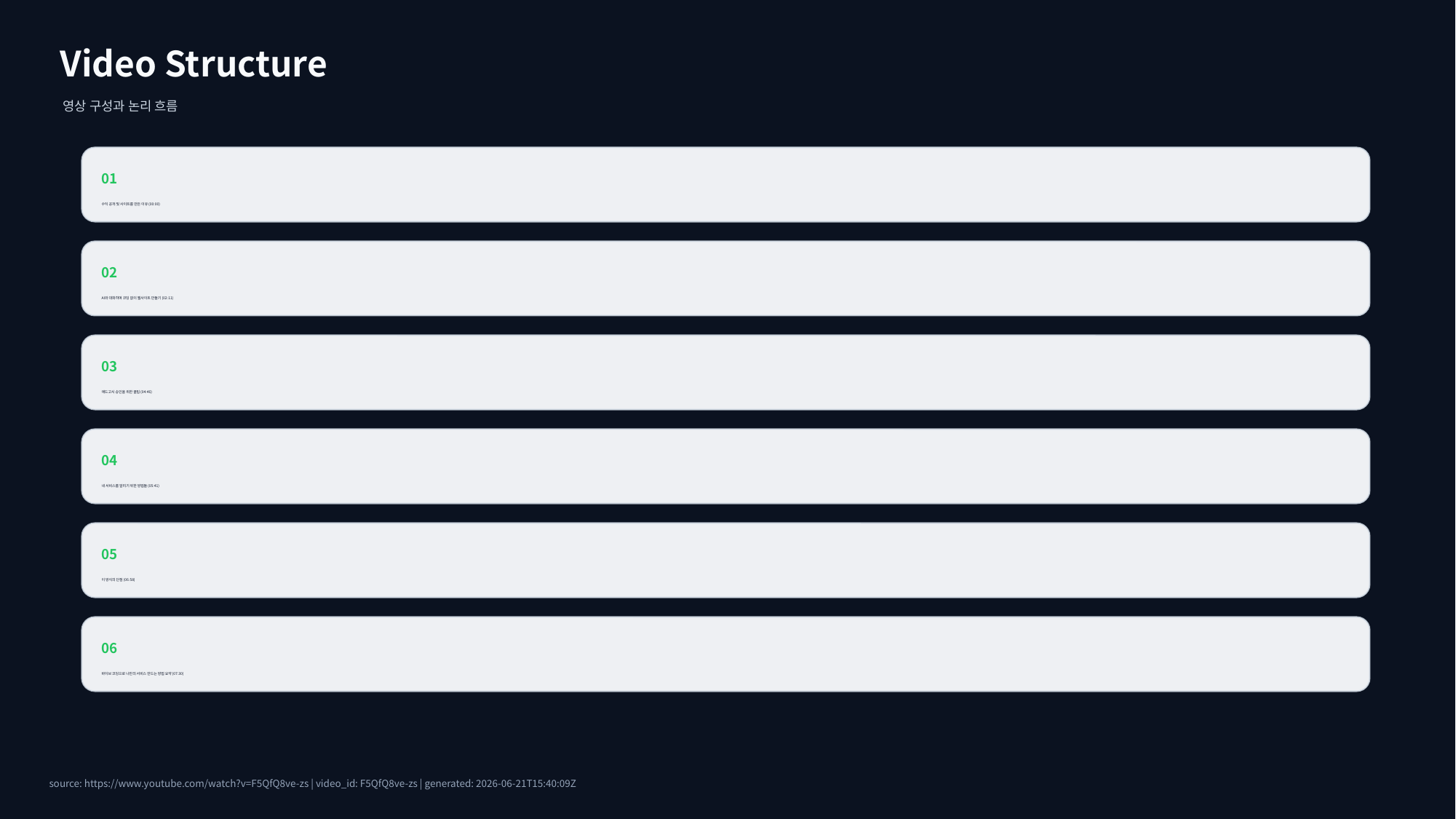

Video Structure
영상 구성과 논리 흐름

01
수익 공개 및 사이트를 만든 이유 (00:00)

02
AI와 대화하며 코딩 없이 웹사이트 만들기 (02:11)

03
애드고시 승인을 위한 꿀팁 (04:46)

04
내 서비스를 알리기 위한 방법들 (05:41)

05
이 방식의 단점 (06:58)

06
바이브 코딩으로 나만의 서비스 만드는 방법 요약 (07:30)
source: https://www.youtube.com/watch?v=F5QfQ8ve-zs | video_id: F5QfQ8ve-zs | generated: 2026-06-21T15:40:09Z